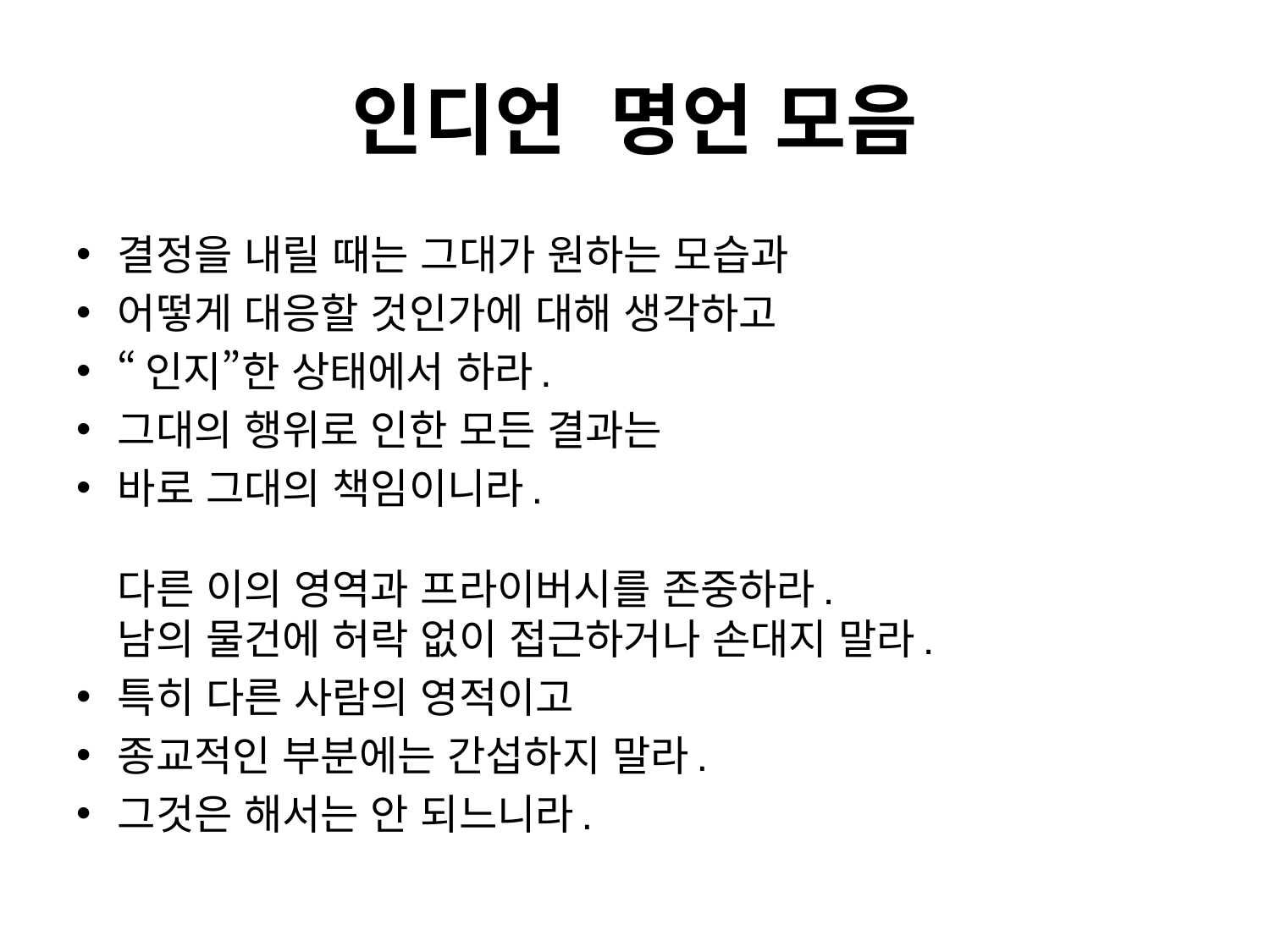

# 인디언  명언 모음
결정을 내릴 때는 그대가 원하는 모습과
어떻게 대응할 것인가에 대해 생각하고
“인지”한 상태에서 하라.
그대의 행위로 인한 모든 결과는
바로 그대의 책임이니라.
다른 이의 영역과 프라이버시를 존중하라.
남의 물건에 허락 없이 접근하거나 손대지 말라.
특히 다른 사람의 영적이고
종교적인 부분에는 간섭하지 말라.
그것은 해서는 안 되느니라.